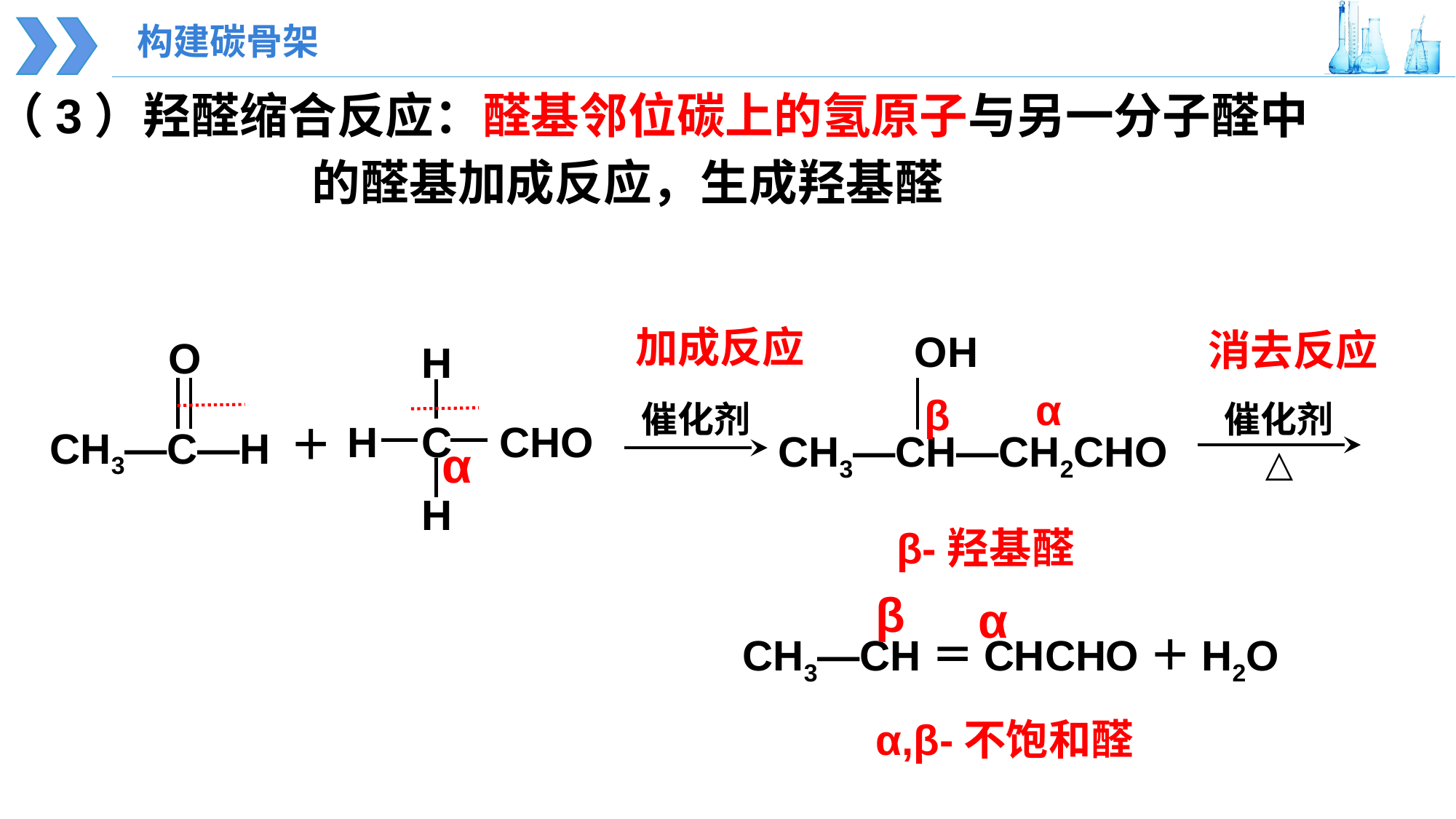

构建碳骨架
（3）羟醛缩合反应：醛基邻位碳上的氢原子与另一分子醛中的醛基加成反应，生成羟基醛
加成反应
消去反应
OH
CH3—CH—CH2CHO
O
CH3—C—H
H
α
H
C    CHO
H
β
催化剂
△
催化剂
＋
α
β-羟基醛
β
α
CH3—CH＝CHCHO＋H2O
α,β-不饱和醛